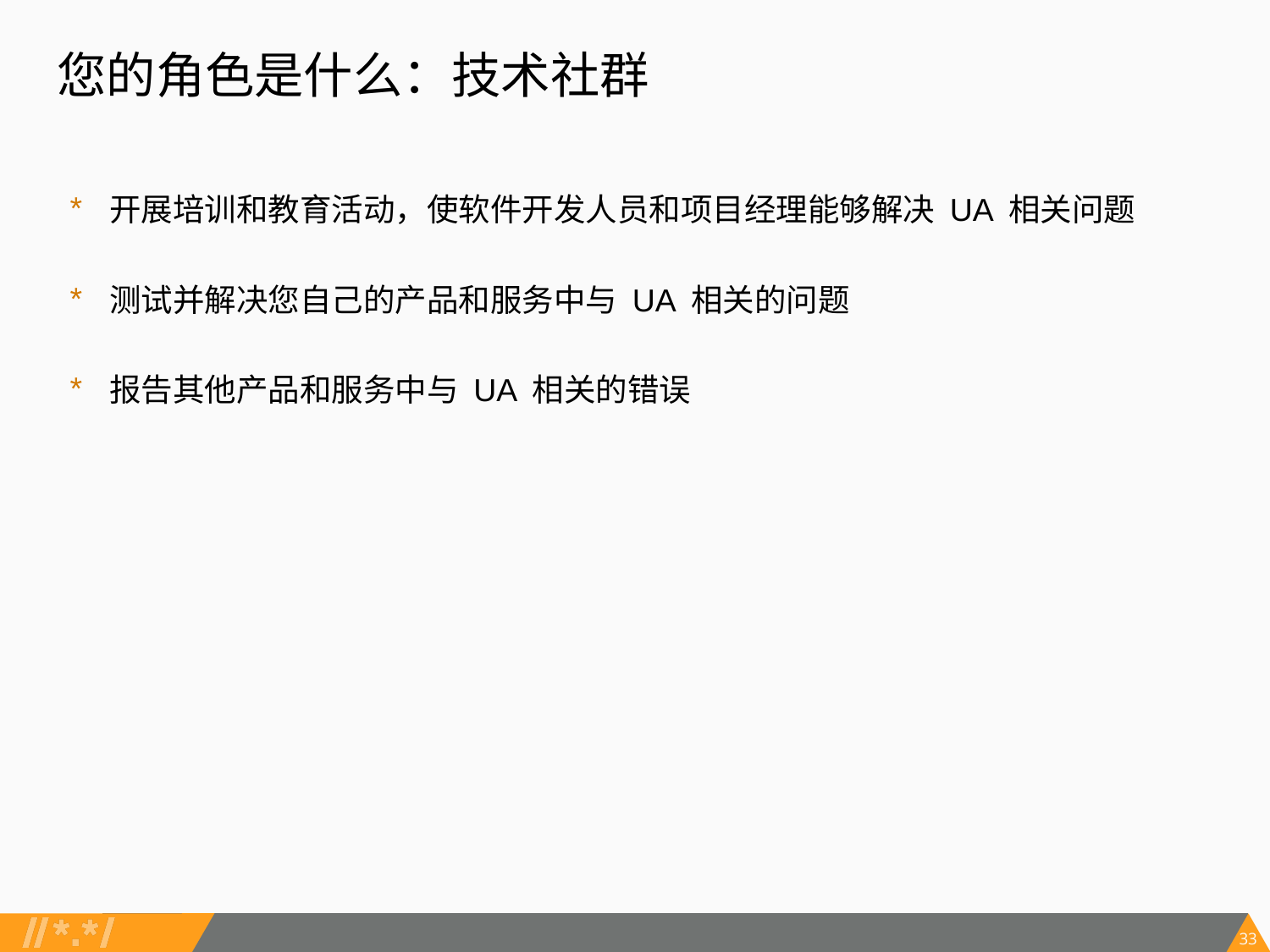

您的角色是什么：技术社群
开展培训和教育活动，使软件开发人员和项目经理能够解决 UA 相关问题

测试并解决您自己的产品和服务中与 UA 相关的问题

报告其他产品和服务中与 UA 相关的错误